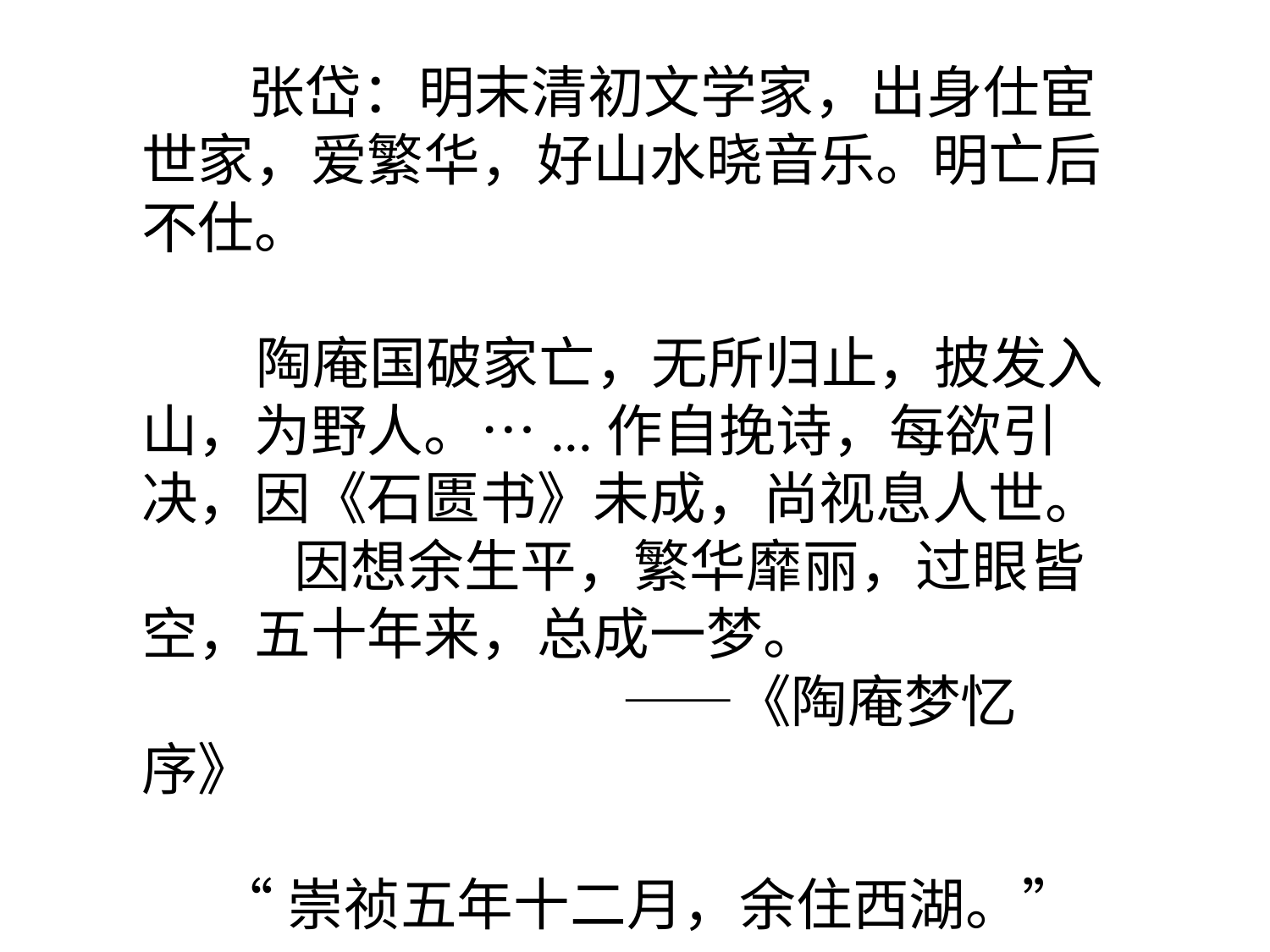

张岱：明末清初文学家，出身仕宦世家，爱繁华，好山水晓音乐。明亡后不仕。

        陶庵国破家亡，无所归止，披发入山，为野人。…...作自挽诗，每欲引决，因《石匮书》未成，尚视息人世。
           因想余生平，繁华靡丽，过眼皆空，五十年来，总成一梦。
                                      ——《陶庵梦忆序》

      “崇祯五年十二月，余住西湖。”